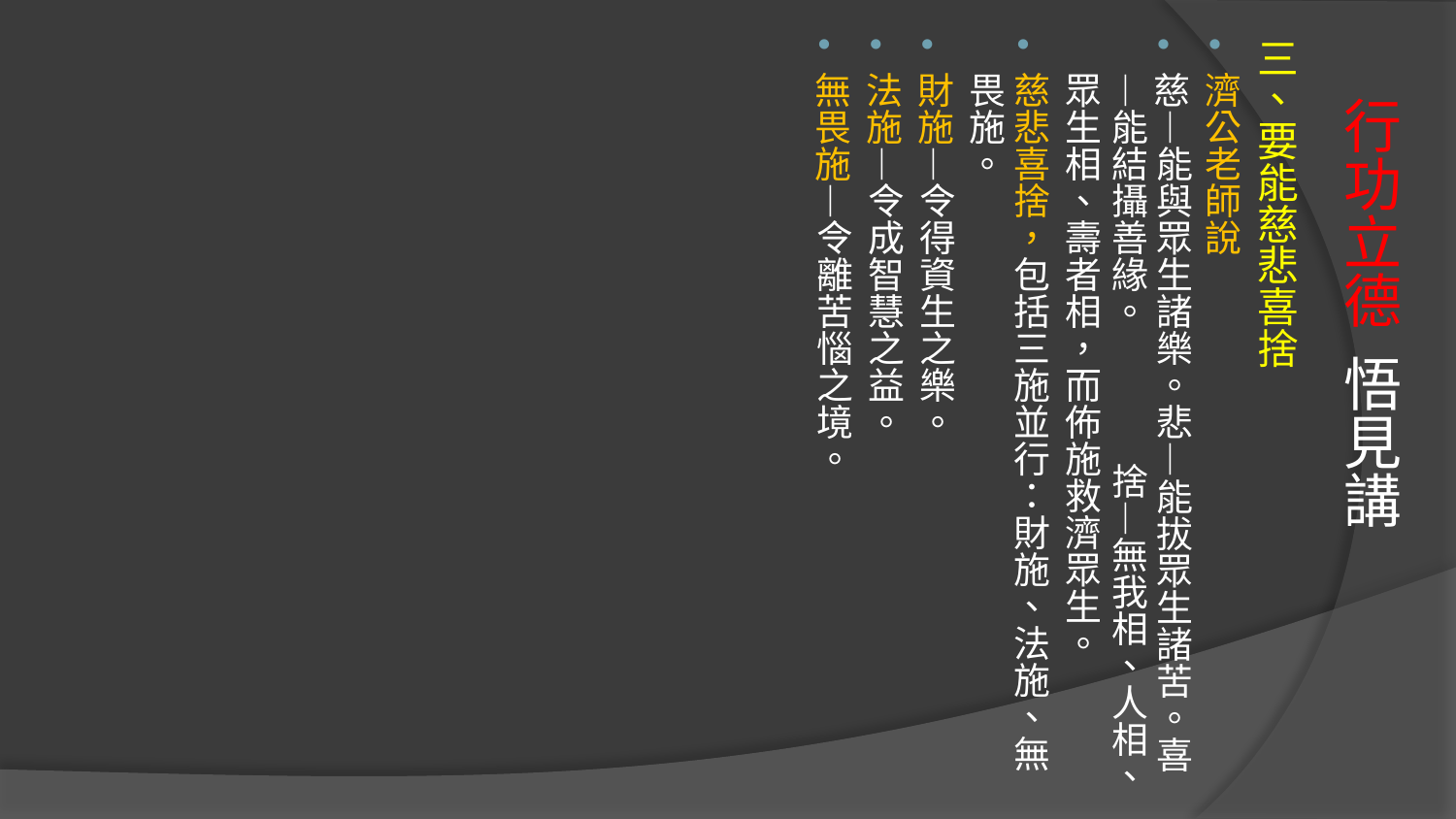

三、要能慈悲喜捨
濟公老師說
慈—能與眾生諸樂。悲—能拔眾生諸苦。喜—能結攝善緣。                捨—無我相、人相、眾生相、壽者相，而佈施救濟眾生。
慈悲喜捨，包括三施並行：財施、法施、無畏施。
財施—令得資生之樂。
法施—令成智慧之益。
無畏施—令離苦惱之境。

# 行功立德  悟見講